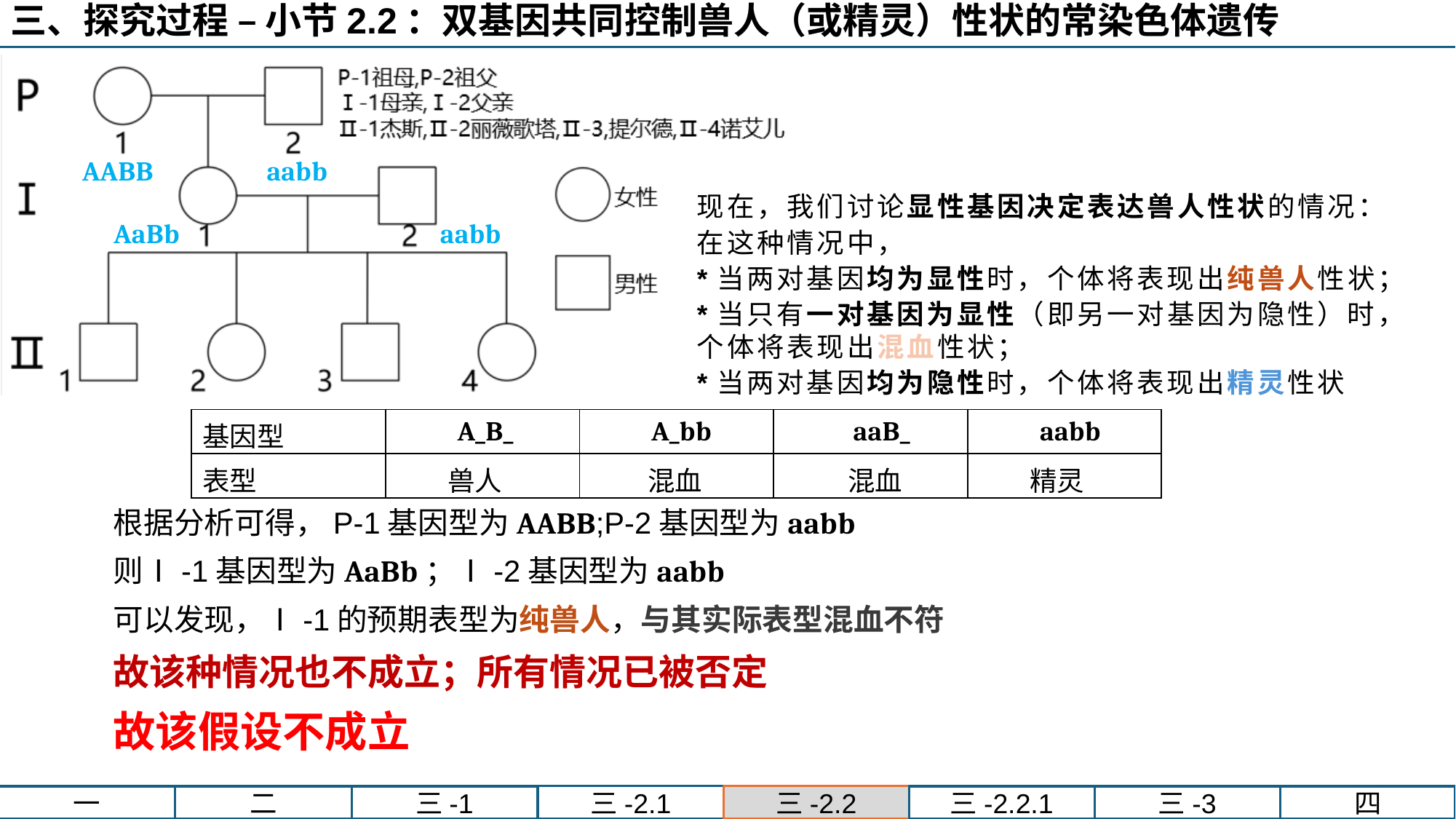

AABB
aabb
现在，我们讨论显性基因决定表达兽人性状的情况：
在这种情况中，
*当两对基因均为显性时，个体将表现出纯兽人性状；
*当只有一对基因为显性（即另一对基因为隐性）时，个体将表现出混血性状；
*当两对基因均为隐性时，个体将表现出精灵性状
AaBb
aabb
| 基因型 | A\_B\_ | A\_bb | aaB\_ | aabb |
| --- | --- | --- | --- | --- |
| 表型 | 兽人 | 混血 | 混血 | 精灵 |
根据分析可得，P-1基因型为AABB;P-2基因型为aabb
则Ⅰ-1基因型为AaBb；Ⅰ-2基因型为aabb
可以发现，Ⅰ-1的预期表型为纯兽人，与其实际表型混血不符
故该种情况也不成立；所有情况已被否定
故该假设不成立